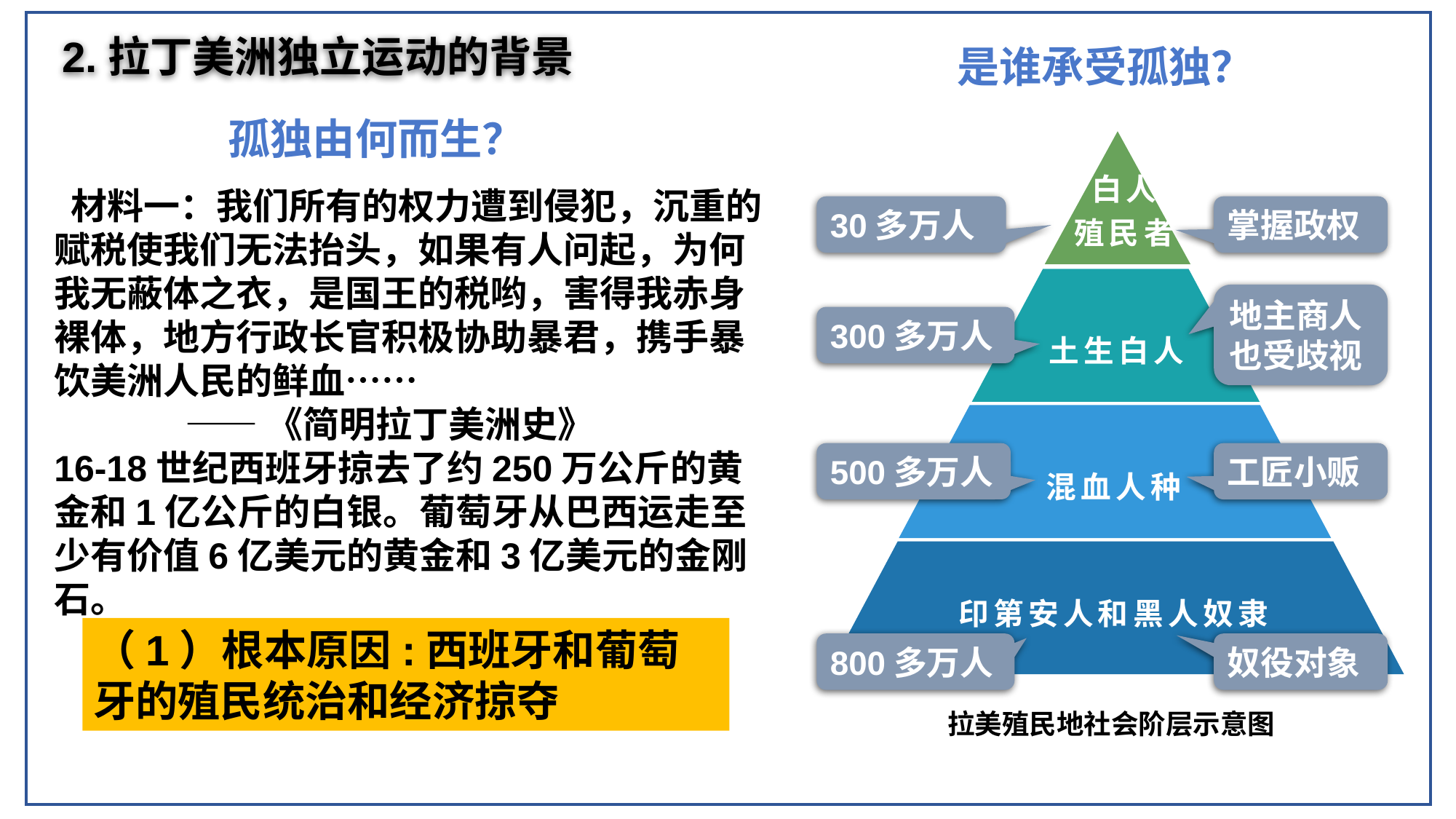

2.拉丁美洲独立运动的背景
是谁承受孤独？
孤独由何而生？

白人
殖民者
 材料一：我们所有的权力遭到侵犯，沉重的赋税使我们无法抬头，如果有人问起，为何我无蔽体之衣，是国王的税哟，害得我赤身裸体，地方行政长官积极协助暴君，携手暴饮美洲人民的鲜血……
                ——《简明拉丁美洲史》
16-18世纪西班牙掠去了约250万公斤的黄金和1亿公斤的白银。葡萄牙从巴西运走至少有价值6亿美元的黄金和3亿美元的金刚石。

30多万人
掌握政权

地主商人
也受歧视
300多万人
土生白人

500多万人
工匠小贩
混血人种

印第安人和黑人奴隶
（1）根本原因:西班牙和葡萄牙的殖民统治和经济掠夺
800多万人
奴役对象
拉美殖民地社会阶层示意图